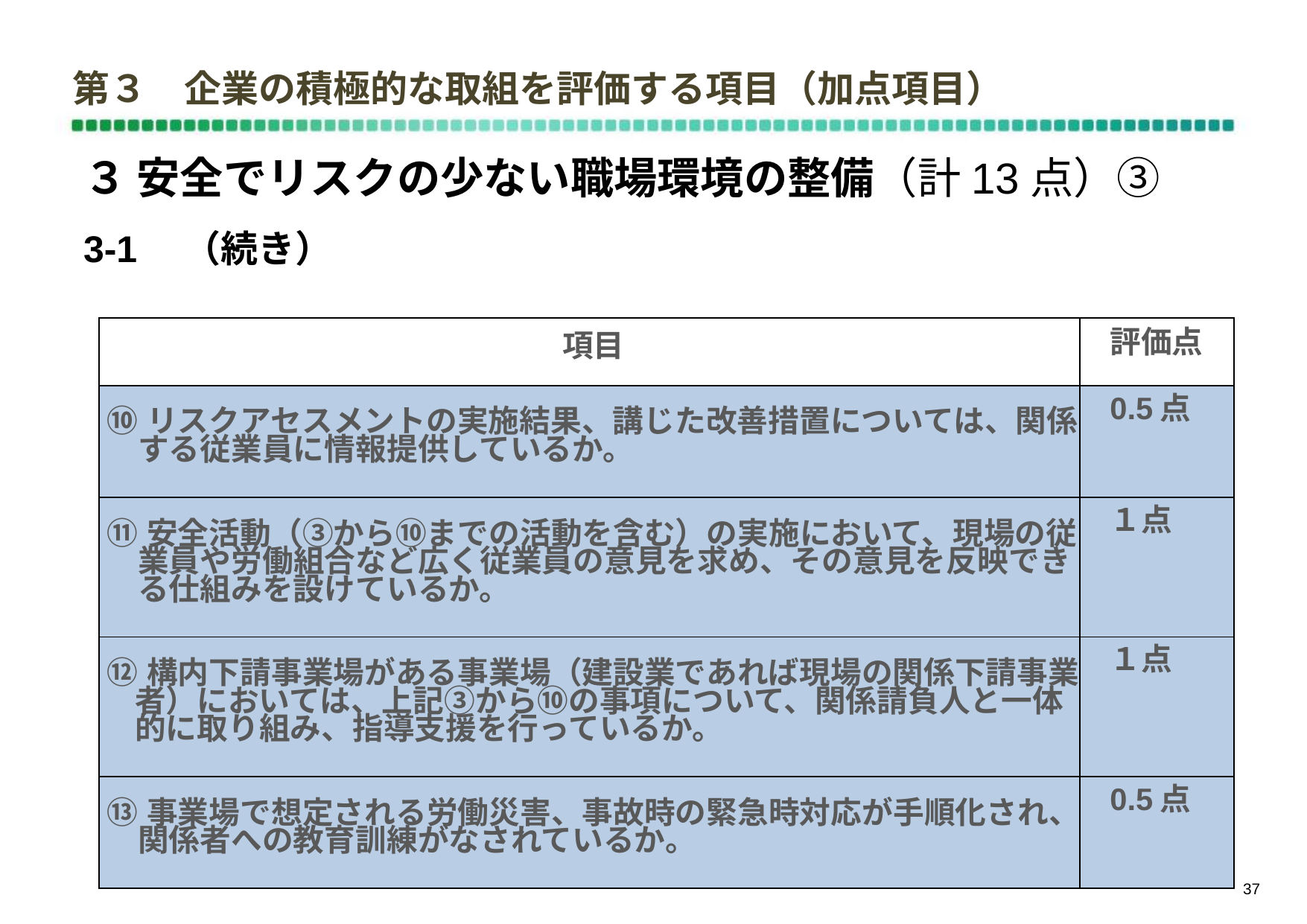

# 第３　企業の積極的な取組を評価する項目（加点項目）
３ 安全でリスクの少ない職場環境の整備（計13点）③

3-1　（続き）
| 項目 | 評価点 |
| --- | --- |
| ⑩リスクアセスメントの実施結果、講じた改善措置については、関係 　する従業員に情報提供しているか。 | 0.5点 |
| ⑪安全活動（③から⑩までの活動を含む）の実施において、現場の従 　業員や労働組合など広く従業員の意見を求め、その意見を反映でき 　る仕組みを設けているか。 | １点 |
| ⑫構内下請事業場がある事業場（建設業であれば現場の関係下請事業者）においては、上記③から⑩の事項について、関係請負人と一体的に取り組み、指導支援を行っているか。 | １点 |
| ⑬事業場で想定される労働災害、事故時の緊急時対応が手順化され、 　関係者への教育訓練がなされているか。 | 0.5点 |
37